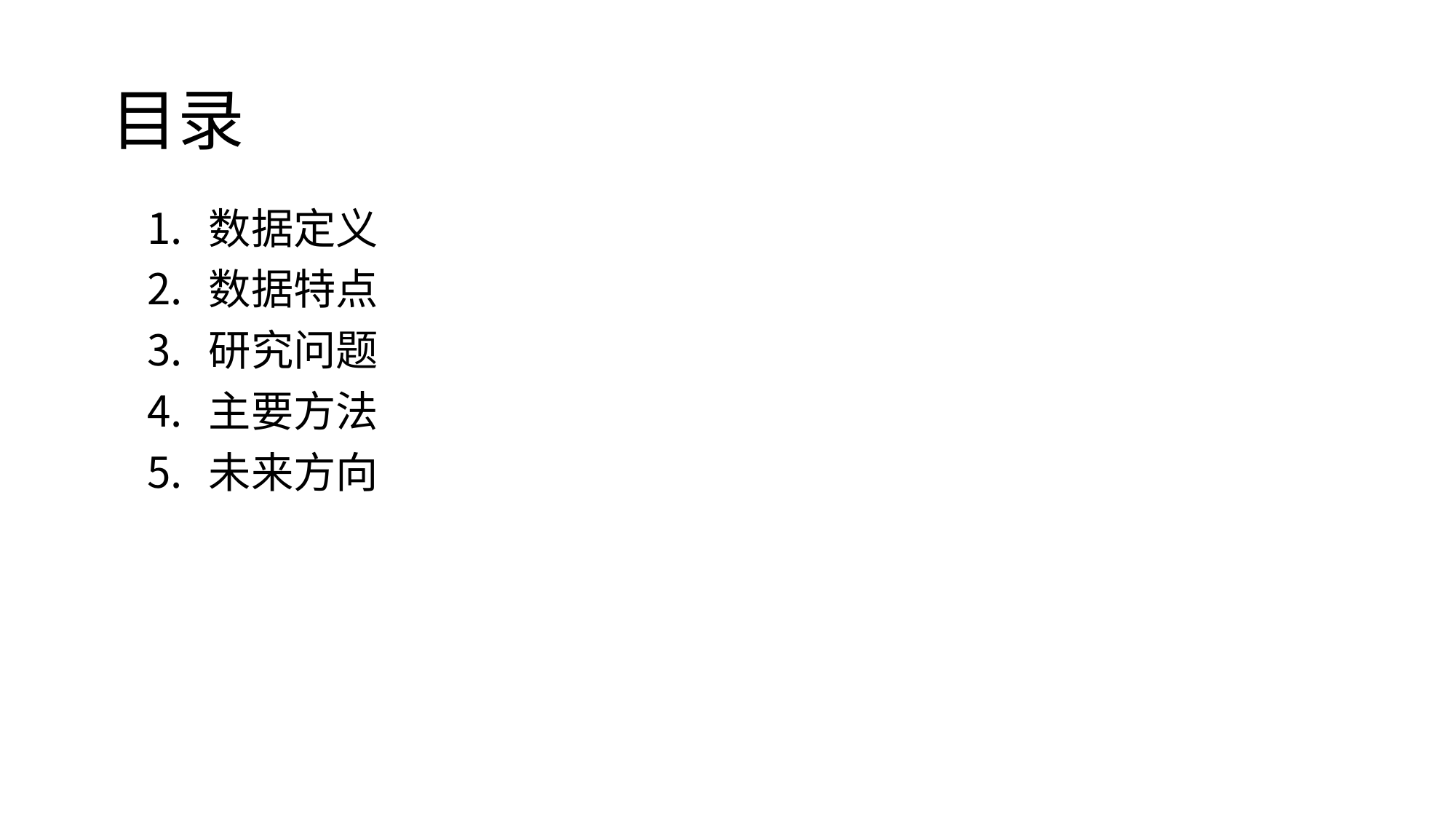

# 目录
数据定义
数据特点
研究问题
主要方法
未来方向